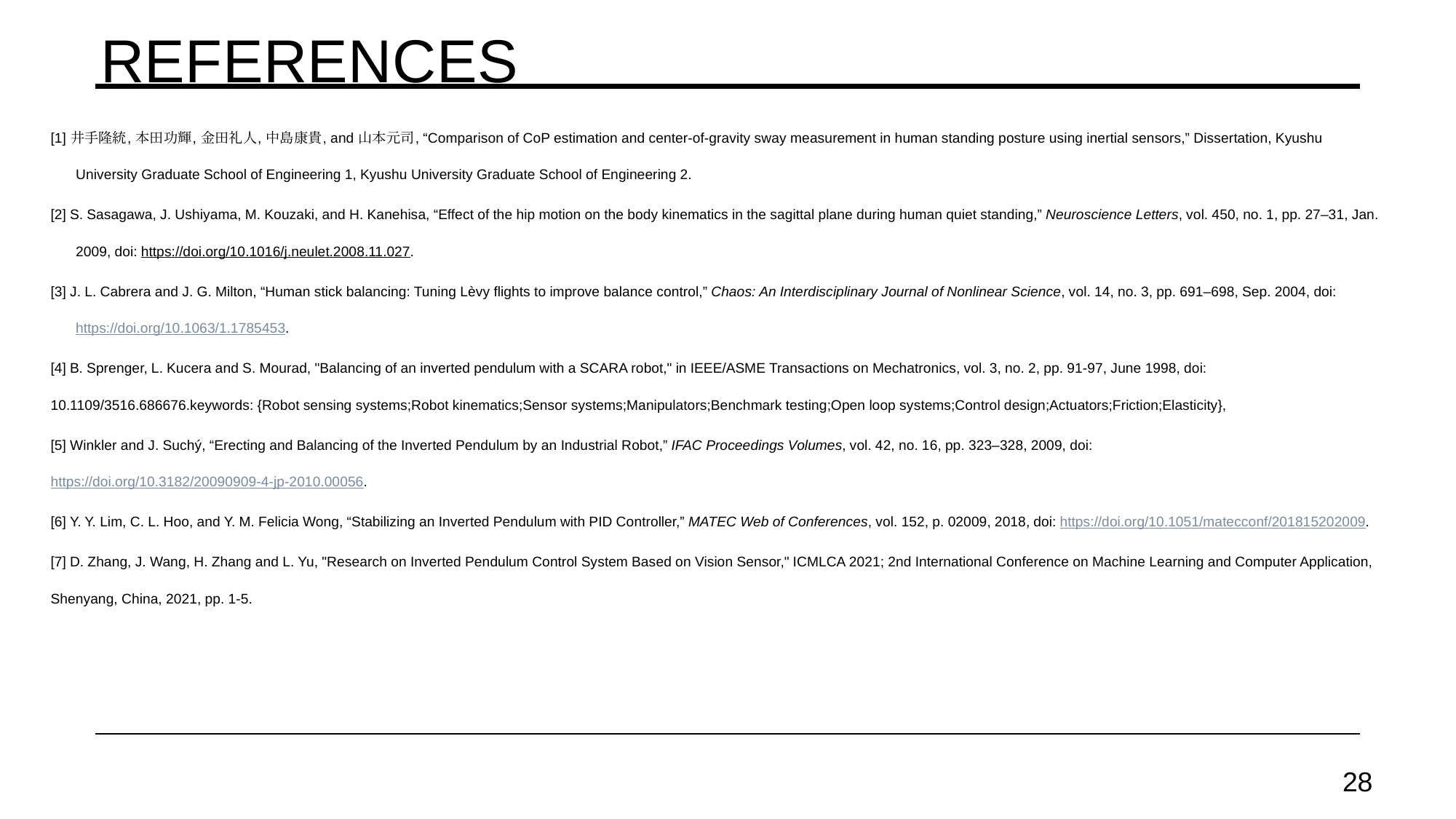

# References
[1] 井手隆統, 本田功輝, 金田礼人, 中島康貴, and 山本元司, “Comparison of CoP estimation and center-of-gravity sway measurement in human standing posture using inertial sensors,” Dissertation, Kyushu University Graduate School of Engineering 1, Kyushu University Graduate School of Engineering 2.
[2] S. Sasagawa, J. Ushiyama, M. Kouzaki, and H. Kanehisa, “Effect of the hip motion on the body kinematics in the sagittal plane during human quiet standing,” Neuroscience Letters, vol. 450, no. 1, pp. 27–31, Jan. 2009, doi: https://doi.org/10.1016/j.neulet.2008.11.027.
[3] J. L. Cabrera and J. G. Milton, “Human stick balancing: Tuning Lèvy flights to improve balance control,” Chaos: An Interdisciplinary Journal of Nonlinear Science, vol. 14, no. 3, pp. 691–698, Sep. 2004, doi: https://doi.org/10.1063/1.1785453.
[4] B. Sprenger, L. Kucera and S. Mourad, "Balancing of an inverted pendulum with a SCARA robot," in IEEE/ASME Transactions on Mechatronics, vol. 3, no. 2, pp. 91-97, June 1998, doi: 10.1109/3516.686676.keywords: {Robot sensing systems;Robot kinematics;Sensor systems;Manipulators;Benchmark testing;Open loop systems;Control design;Actuators;Friction;Elasticity},
[5] Winkler and J. Suchý, “Erecting and Balancing of the Inverted Pendulum by an Industrial Robot,” IFAC Proceedings Volumes, vol. 42, no. 16, pp. 323–328, 2009, doi: https://doi.org/10.3182/20090909-4-jp-2010.00056.
[6] Y. Y. Lim, C. L. Hoo, and Y. M. Felicia Wong, “Stabilizing an Inverted Pendulum with PID Controller,” MATEC Web of Conferences, vol. 152, p. 02009, 2018, doi: https://doi.org/10.1051/matecconf/201815202009.
[7] D. Zhang, J. Wang, H. Zhang and L. Yu, "Research on Inverted Pendulum Control System Based on Vision Sensor," ICMLCA 2021; 2nd International Conference on Machine Learning and Computer Application, Shenyang, China, 2021, pp. 1-5.

‌

28